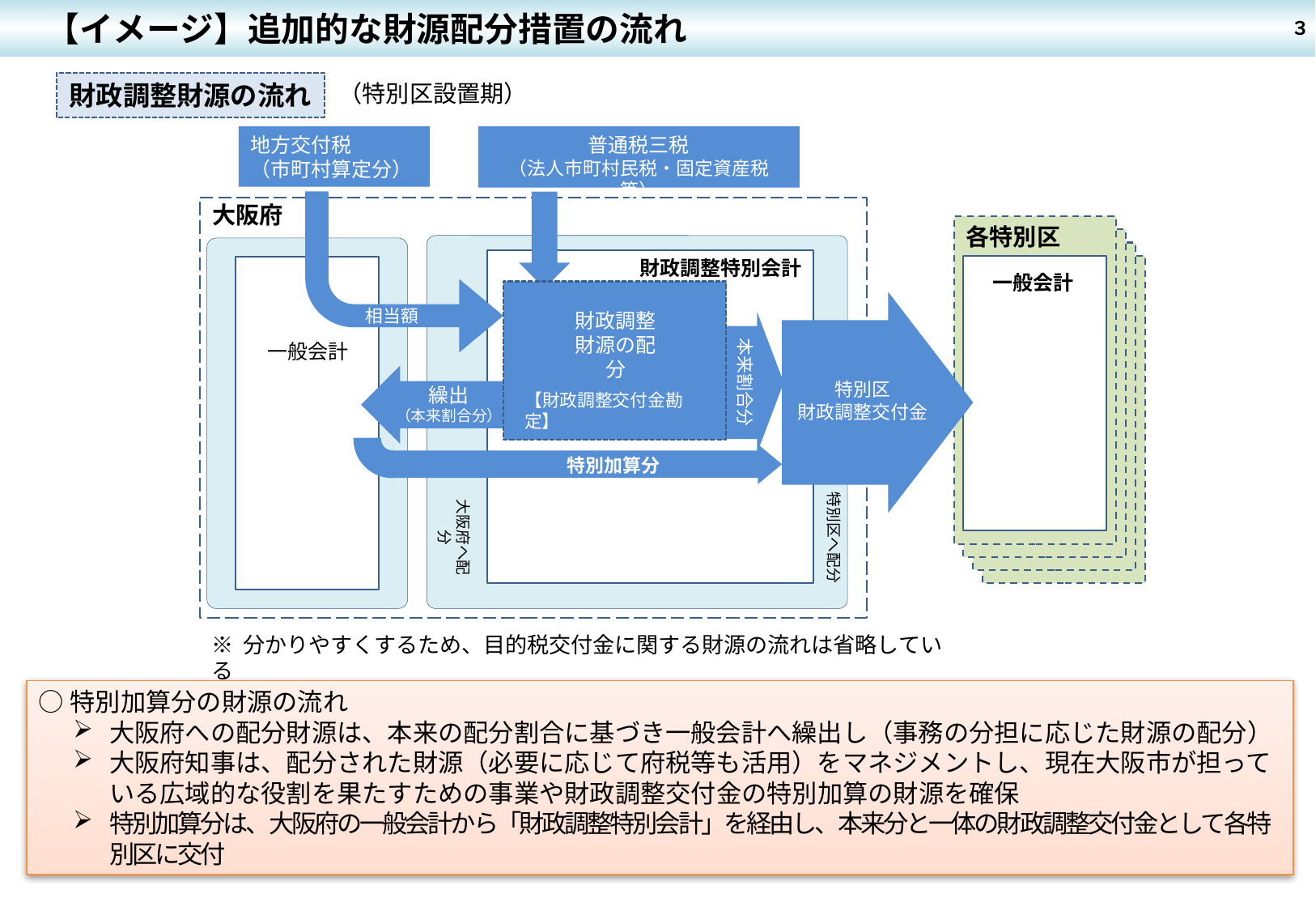

【イメージ】追加的な財源配分措置の流れ
３
財政調整財源の流れ
（特別区設置期）
地方交付税
（市町村算定分）
普通税三税
（法人市町村民税・固定資産税等）

大阪府

各特別区

財政調整特別会計
*

一般会計

財政調整
財源の配分
相当額

一般会計

本来割合分

特別区
財政調整交付金
繰出
（本来割合分）
【財政調整交付金勘定】

特別加算分
特別区へ配分
大阪府へ配分
※ 分かりやすくするため、目的税交付金に関する財源の流れは省略している
○特別加算分の財源の流れ
大阪府への配分財源は、本来の配分割合に基づき一般会計へ繰出し（事務の分担に応じた財源の配分）
大阪府知事は、配分された財源（必要に応じて府税等も活用）をマネジメントし、現在大阪市が担っている広域的な役割を果たすための事業や財政調整交付金の特別加算の財源を確保
特別加算分は、大阪府の一般会計から「財政調整特別会計」を経由し、本来分と一体の財政調整交付金として各特別区に交付